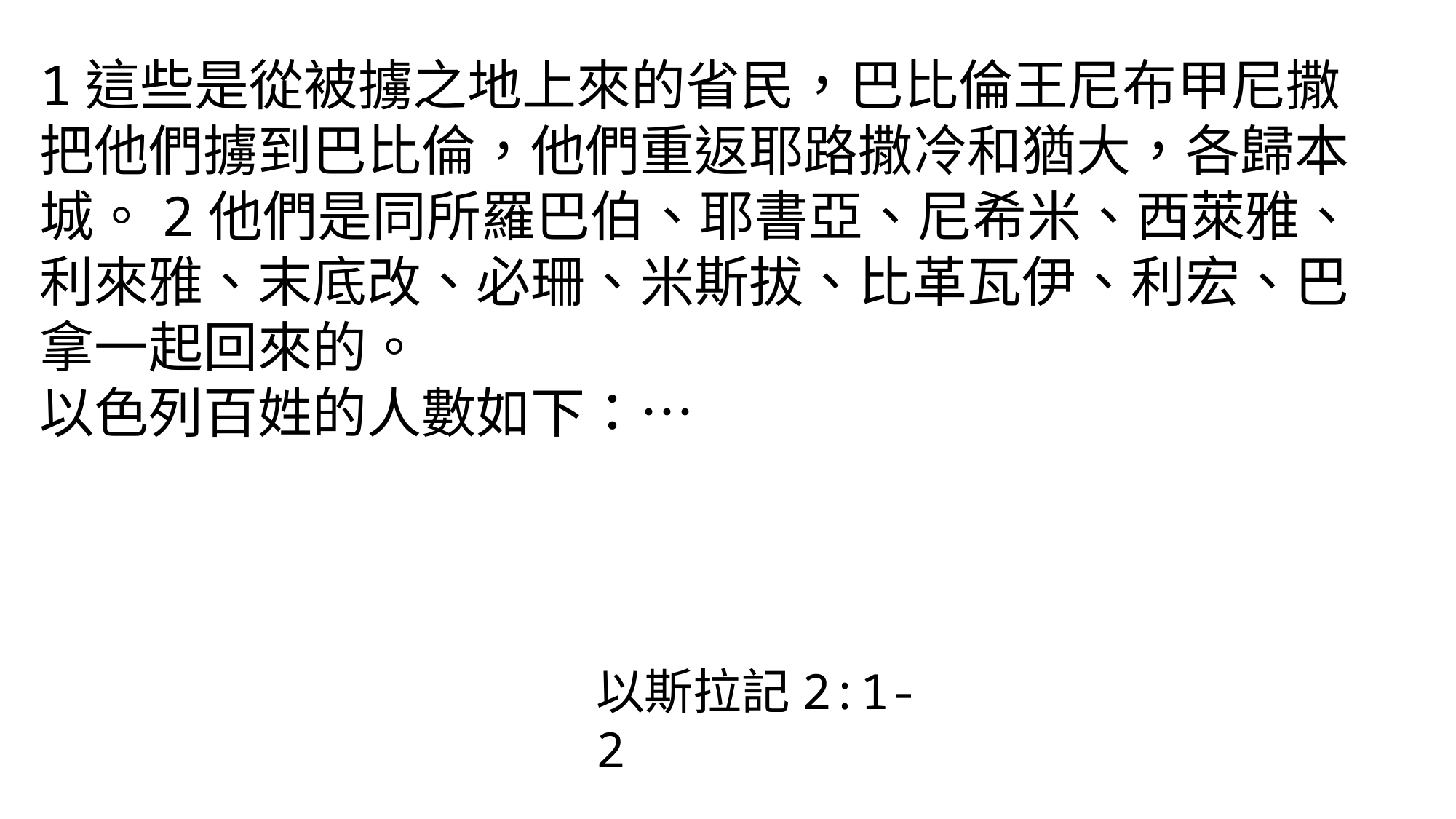

1這些是從被擄之地上來的省民，巴比倫王尼布甲尼撒把他們擄到巴比倫，他們重返耶路撒冷和猶大，各歸本城。2他們是同所羅巴伯、耶書亞、尼希米、西萊雅、利來雅、末底改、必珊、米斯拔、比革瓦伊、利宏、巴拿一起回來的。
以色列百姓的人數如下：…
以斯拉記2:1-2